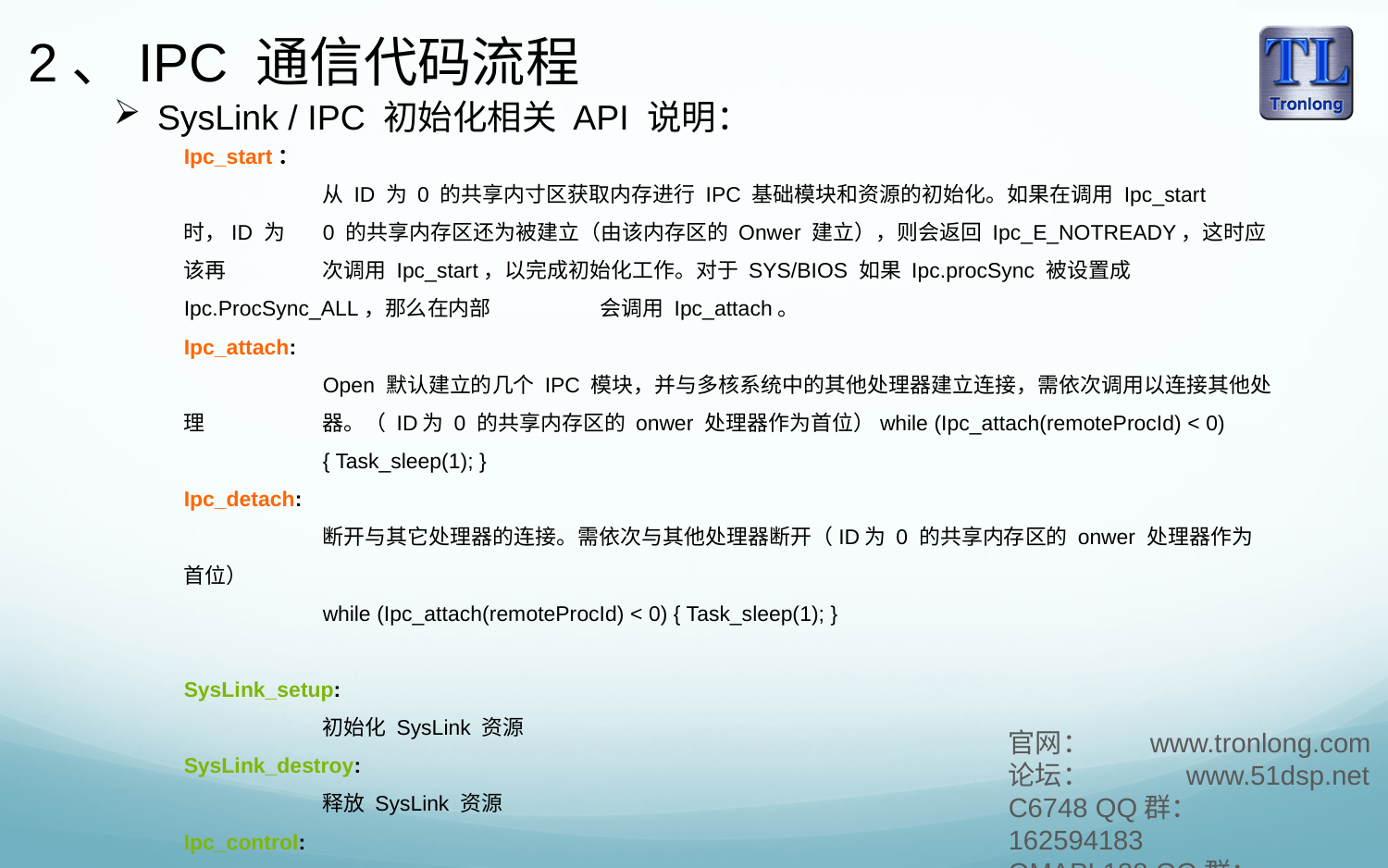

2、IPC 通信代码流程
SysLink / IPC 初始化相关 API 说明：
Ipc_start：
	从 ID 为 0 的共享内寸区获取内存进行 IPC 基础模块和资源的初始化。如果在调用 Ipc_start 时，ID 为 	0 的共享内存区还为被建立（由该内存区的 Onwer 建立），则会返回 Ipc_E_NOTREADY，这时应该再	次调用 Ipc_start，以完成初始化工作。对于 SYS/BIOS 如果 Ipc.procSync 被设置成 Ipc.ProcSync_ALL，那么在内部	会调用 Ipc_attach。
Ipc_attach:
	Open 默认建立的几个 IPC 模块，并与多核系统中的其他处理器建立连接，需依次调用以连接其他处理	器。（ ID为 0 的共享内存区的 onwer 处理器作为首位）while (Ipc_attach(remoteProcId) < 0) 	{ Task_sleep(1); }
Ipc_detach:
	断开与其它处理器的连接。需依次与其他处理器断开（ID为 0 的共享内存区的 onwer 处理器作为首位）
	while (Ipc_attach(remoteProcId) < 0) { Task_sleep(1); }

SysLink_setup:
	初始化 SysLink 资源
SysLink_destroy:
	释放 SysLink 资源
Ipc_control:
	根据 Command ID 执行相应从处理器的 IPC 控制操作